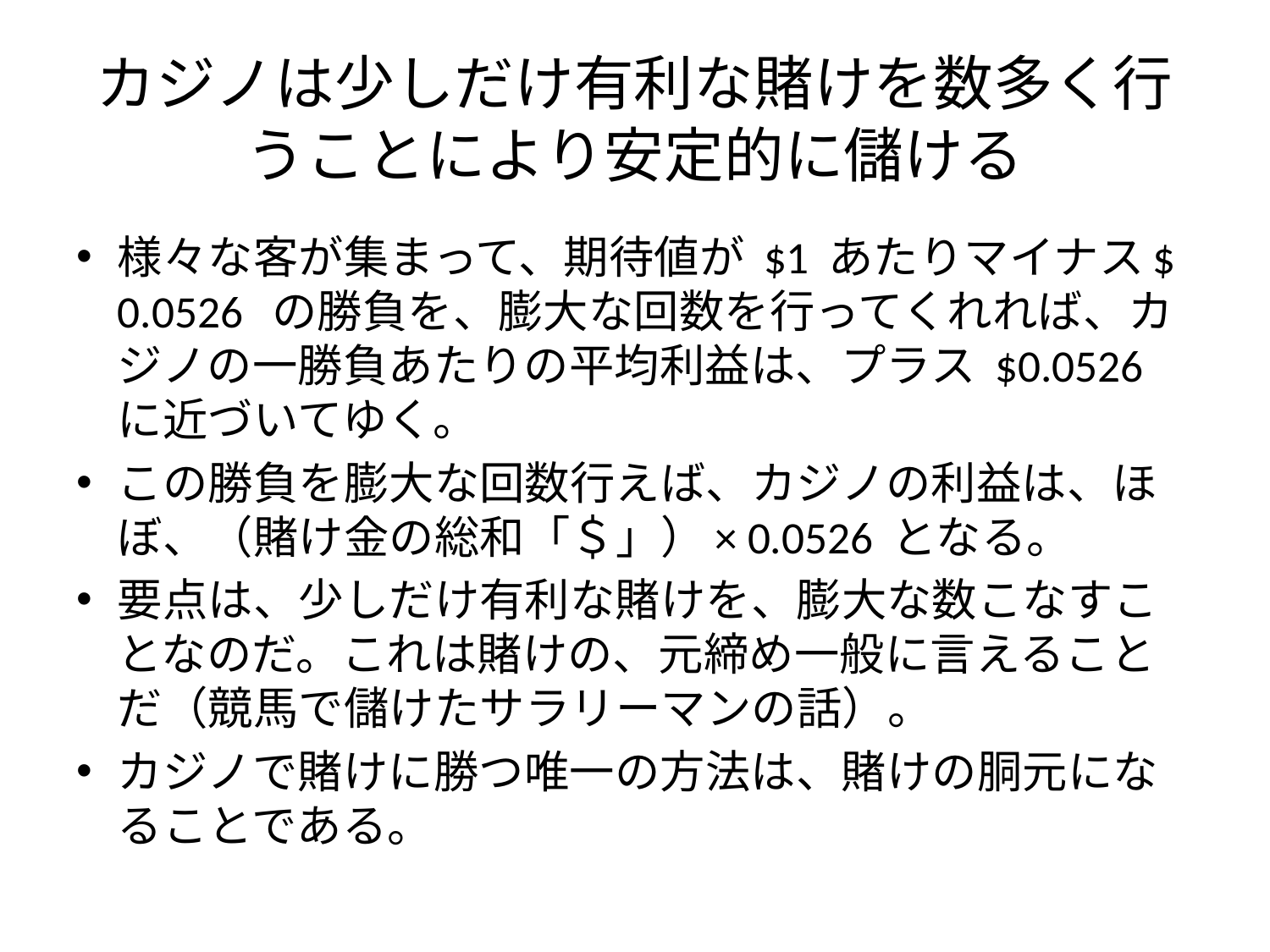

# カジノは少しだけ有利な賭けを数多く行うことにより安定的に儲ける
様々な客が集まって、期待値が $1 あたりマイナス$ 0.0526  の勝負を、膨大な回数を行ってくれれば、カジノの一勝負あたりの平均利益は、プラス $0.0526  に近づいてゆく。
この勝負を膨大な回数行えば、カジノの利益は、ほぼ、（賭け金の総和「＄」）× 0.0526 となる。
要点は、少しだけ有利な賭けを、膨大な数こなすことなのだ。これは賭けの、元締め一般に言えることだ（競馬で儲けたサラリーマンの話）。
カジノで賭けに勝つ唯一の方法は、賭けの胴元になることである。